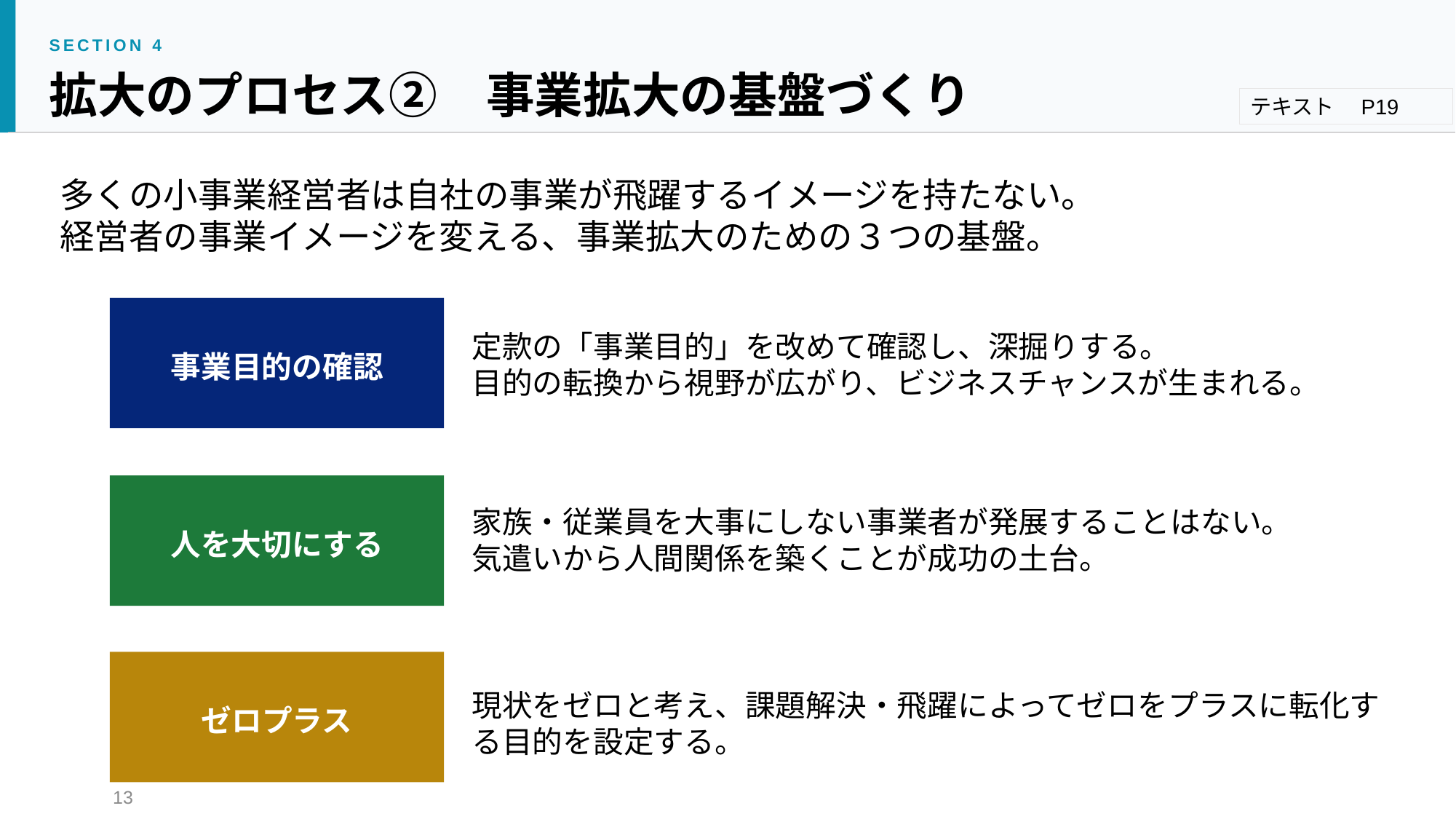

SECTION 4
拡大のプロセス②　事業拡大の基盤づくり
テキスト　P19
多くの小事業経営者は自社の事業が飛躍するイメージを持たない。
経営者の事業イメージを変える、事業拡大のための３つの基盤。
事業目的の確認
定款の「事業目的」を改めて確認し、深掘りする。
目的の転換から視野が広がり、ビジネスチャンスが生まれる。
人を大切にする
家族・従業員を大事にしない事業者が発展することはない。
気遣いから人間関係を築くことが成功の土台。
ゼロプラス
現状をゼロと考え、課題解決・飛躍によってゼロをプラスに転化する目的を設定する。
13